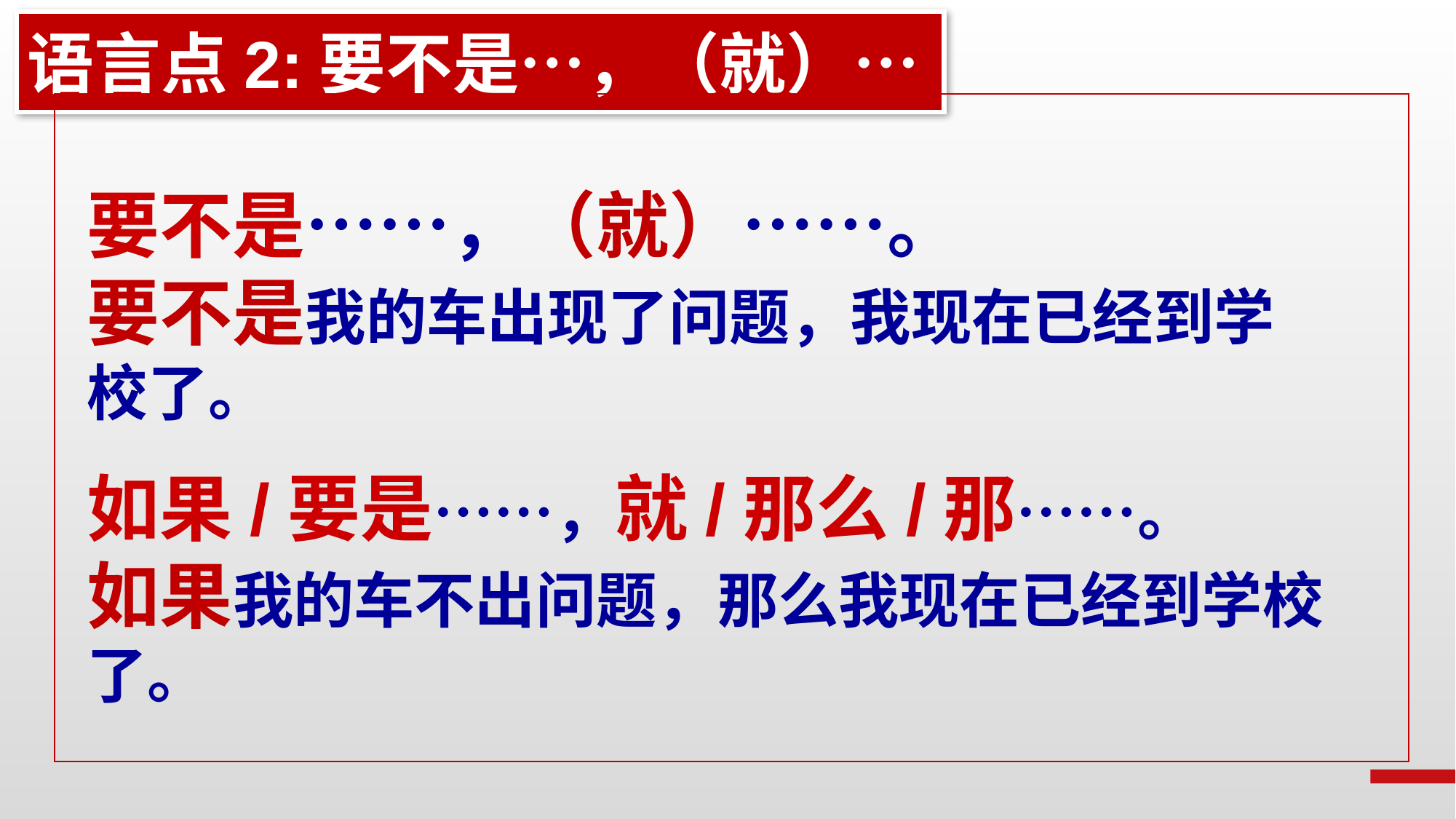

语言点2:要不是…，（就）…

要不是……，（就）……。
要不是我的车出现了问题，我现在已经到学校了。
如果/要是……，就/那么/那……。
如果我的车不出问题，那么我现在已经到学校了。